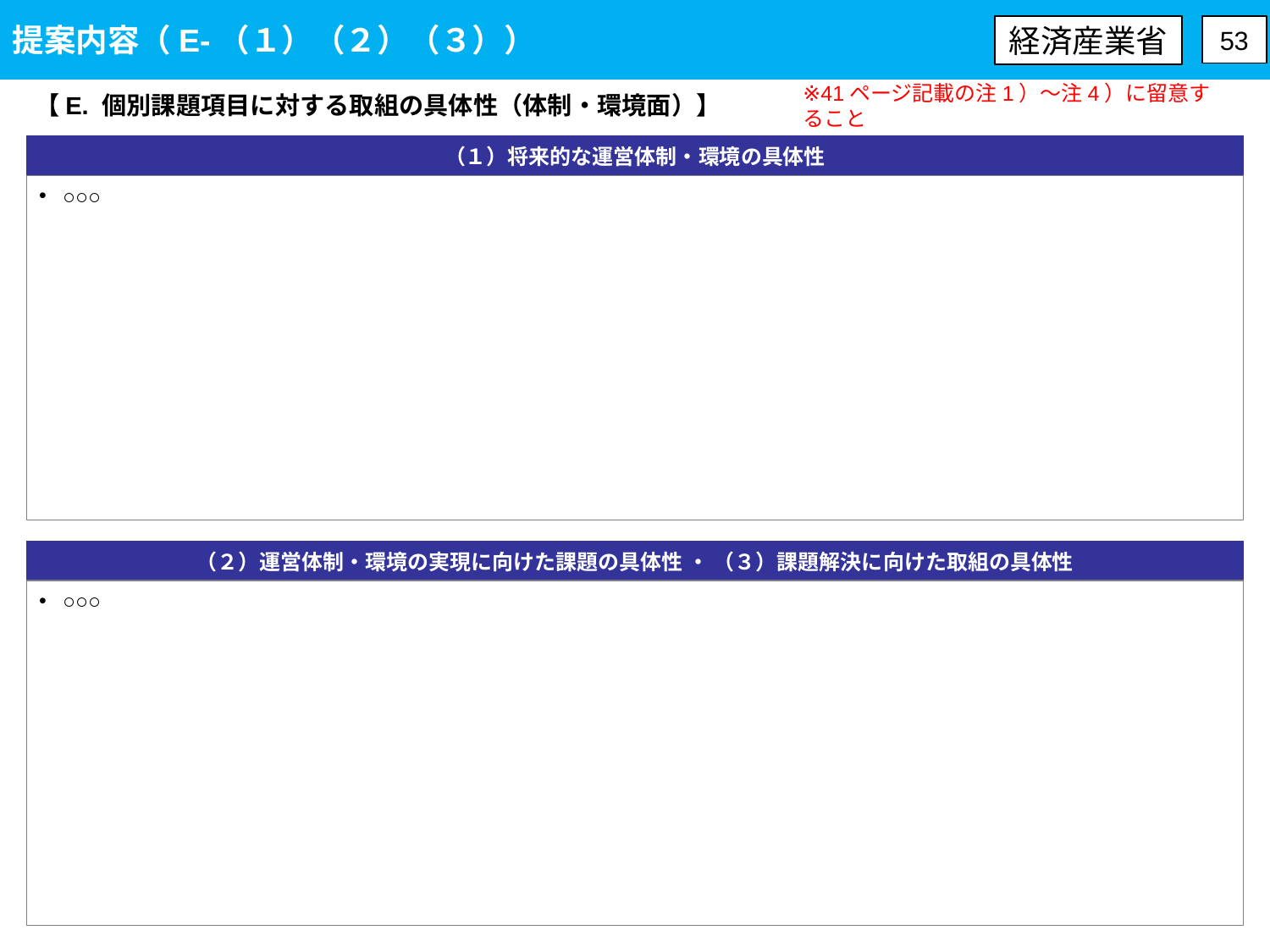

提案内容（E-（１）（２）（３））
経済産業省
53
【E. 個別課題項目に対する取組の具体性（体制・環境面）】
※41ページ記載の注1）～注4）に留意すること
（１）将来的な運営体制・環境の具体性
○○○

（２）運営体制・環境の実現に向けた課題の具体性 ・ （３）課題解決に向けた取組の具体性
○○○